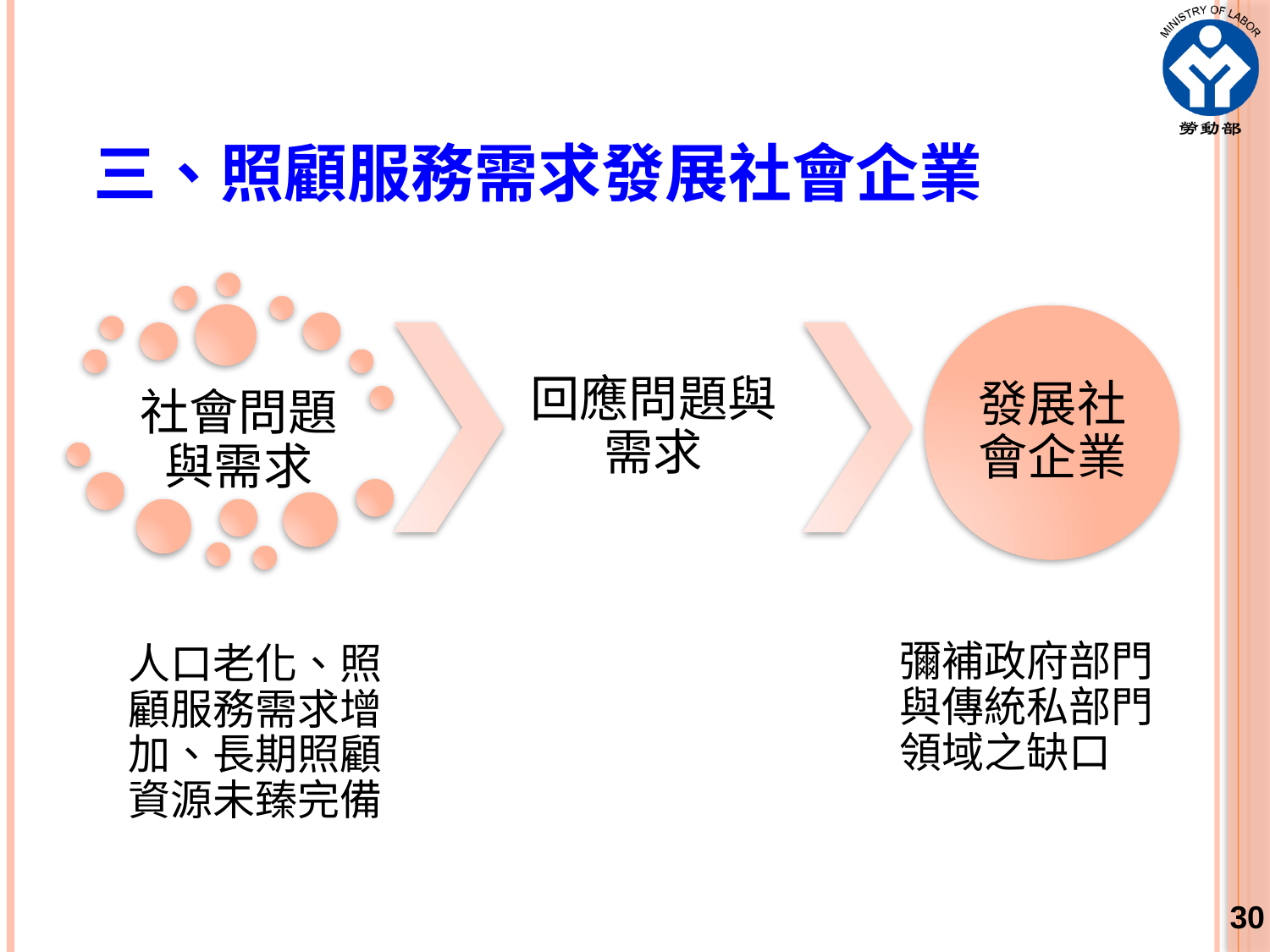

三、照顧服務需求發展社會企業
社會問題
與需求
人口老化、照顧服務需求增加、長期照顧資源未臻完備
回應問題與需求
彌補政府部門與傳統私部門領域之缺口
發展社會企業
30